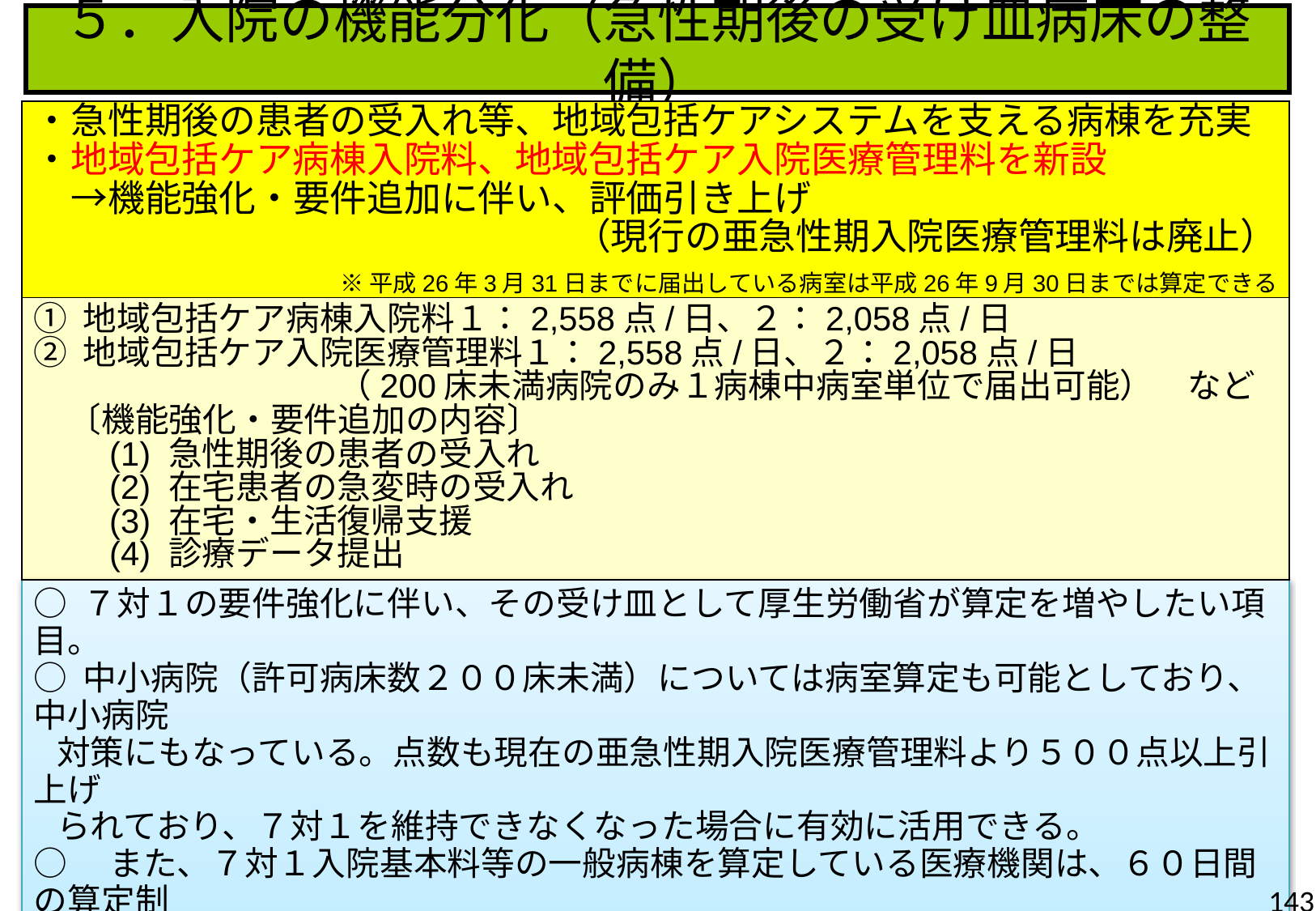

５．入院の機能分化（急性期後の受け皿病床の整備）
・急性期後の患者の受入れ等、地域包括ケアシステムを支える病棟を充実
・地域包括ケア病棟入院料、地域包括ケア入院医療管理料を新設
　→機能強化・要件追加に伴い、評価引き上げ
（現行の亜急性期入院医療管理料は廃止）
※平成26年3月31日までに届出している病室は平成26年9月30日までは算定できる
① 地域包括ケア病棟入院料１：2,558点/日、２：2,058点/日
② 地域包括ケア入院医療管理料１：2,558点/日、２：2,058点/日
　　　　　　　　　（200床未満病院のみ１病棟中病室単位で届出可能）　など
　〔機能強化・要件追加の内容〕
　　(1) 急性期後の患者の受入れ
　　(2) 在宅患者の急変時の受入れ
　　(3) 在宅・生活復帰支援
　　(4) 診療データ提出
○ ７対１の要件強化に伴い、その受け皿として厚生労働省が算定を増やしたい項目。
○ 中小病院（許可病床数２００床未満）については病室算定も可能としており、中小病院
  対策にもなっている。点数も現在の亜急性期入院医療管理料より５００点以上引上げ
  られており、７対１を維持できなくなった場合に有効に活用できる。
○　また、７対１入院基本料等の一般病棟を算定している医療機関は、６０日間の算定制
  限はあるものの、平均在院日数から除外する特定除外のような活用もできる。
143